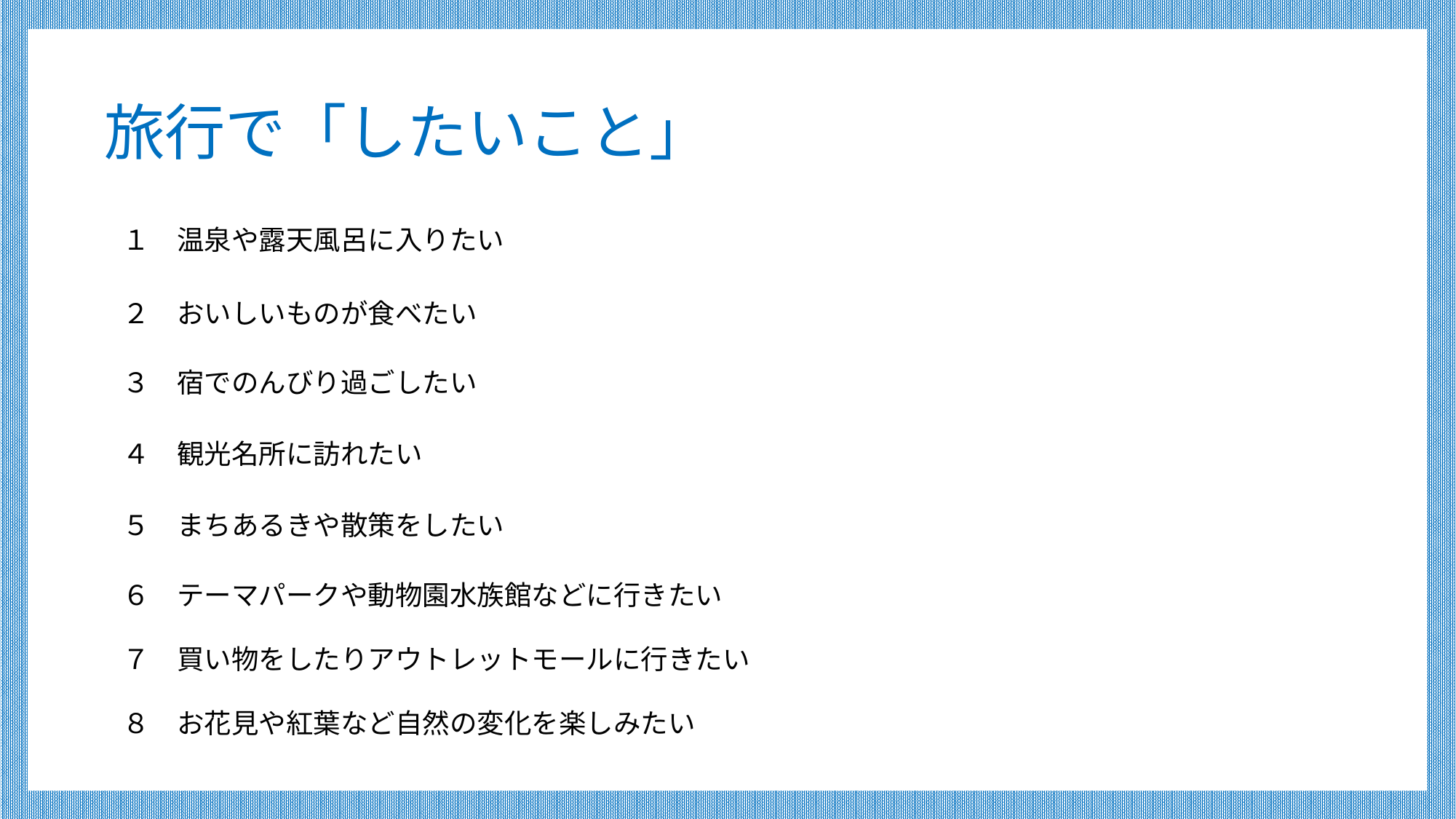

旅行で「したいこと」
１　温泉や露天風呂に入りたい
２　おいしいものが食べたい
３　宿でのんびり過ごしたい
４　観光名所に訪れたい
５　まちあるきや散策をしたい
６　テーマパークや動物園水族館などに行きたい
７　買い物をしたりアウトレットモールに行きたい
８　お花見や紅葉など自然の変化を楽しみたい